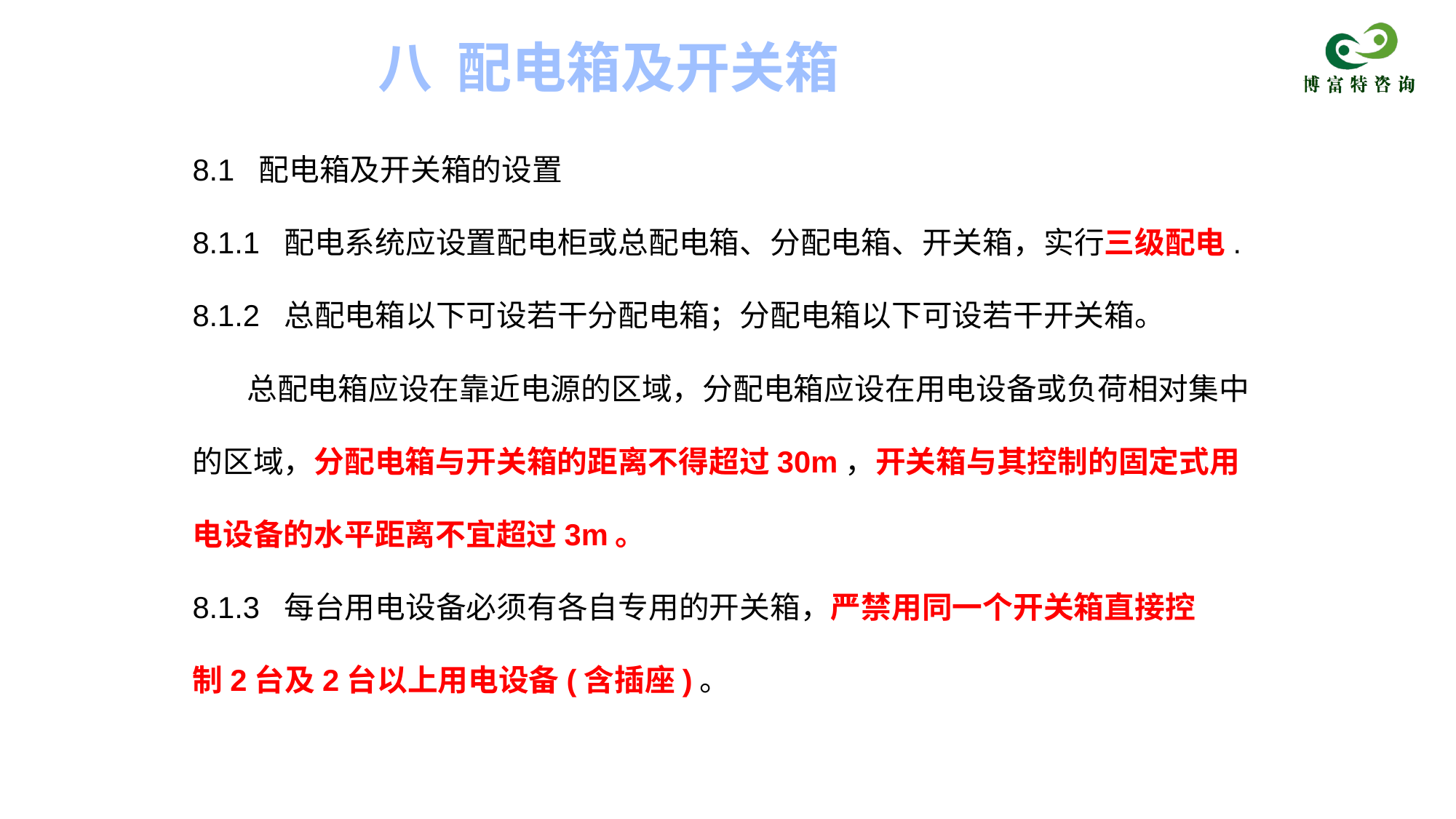

八  配电箱及开关箱
8.1  配电箱及开关箱的设置
8.1.1  配电系统应设置配电柜或总配电箱、分配电箱、开关箱，实行三级配电.
8.1.2  总配电箱以下可设若干分配电箱；分配电箱以下可设若干开关箱。
       总配电箱应设在靠近电源的区域，分配电箱应设在用电设备或负荷相对集中的区域，分配电箱与开关箱的距离不得超过30m，开关箱与其控制的固定式用电设备的水平距离不宜超过3m。
8.1.3  每台用电设备必须有各自专用的开关箱，严禁用同一个开关箱直接控
制2台及2台以上用电设备(含插座)。